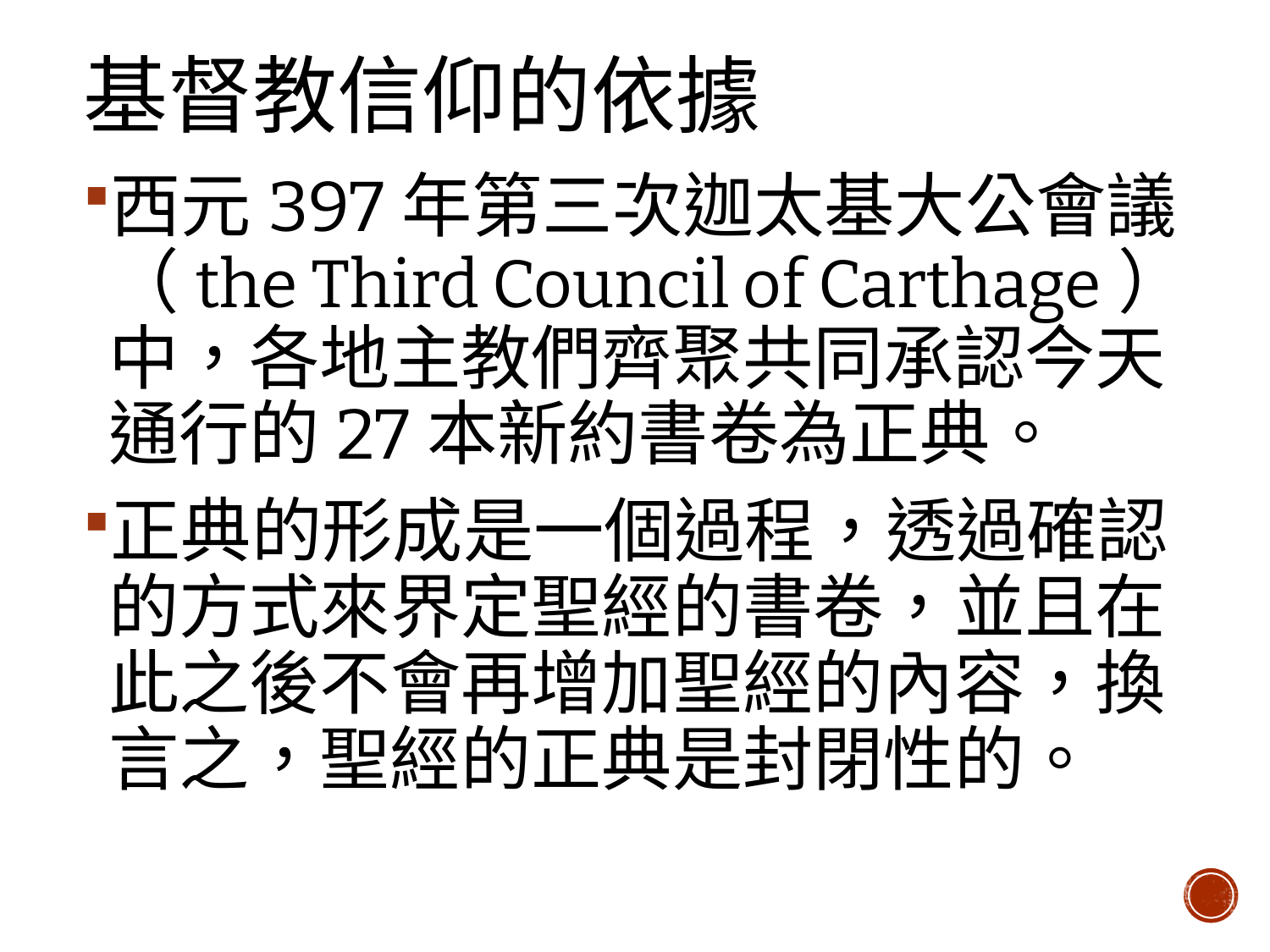

# 基督教信仰的依據
西元397年第三次迦太基大公會議（the Third Council of Carthage）中，各地主教們齊聚共同承認今天通行的27本新約書卷為正典。
正典的形成是一個過程，透過確認的方式來界定聖經的書卷，並且在此之後不會再增加聖經的內容，換言之，聖經的正典是封閉性的。